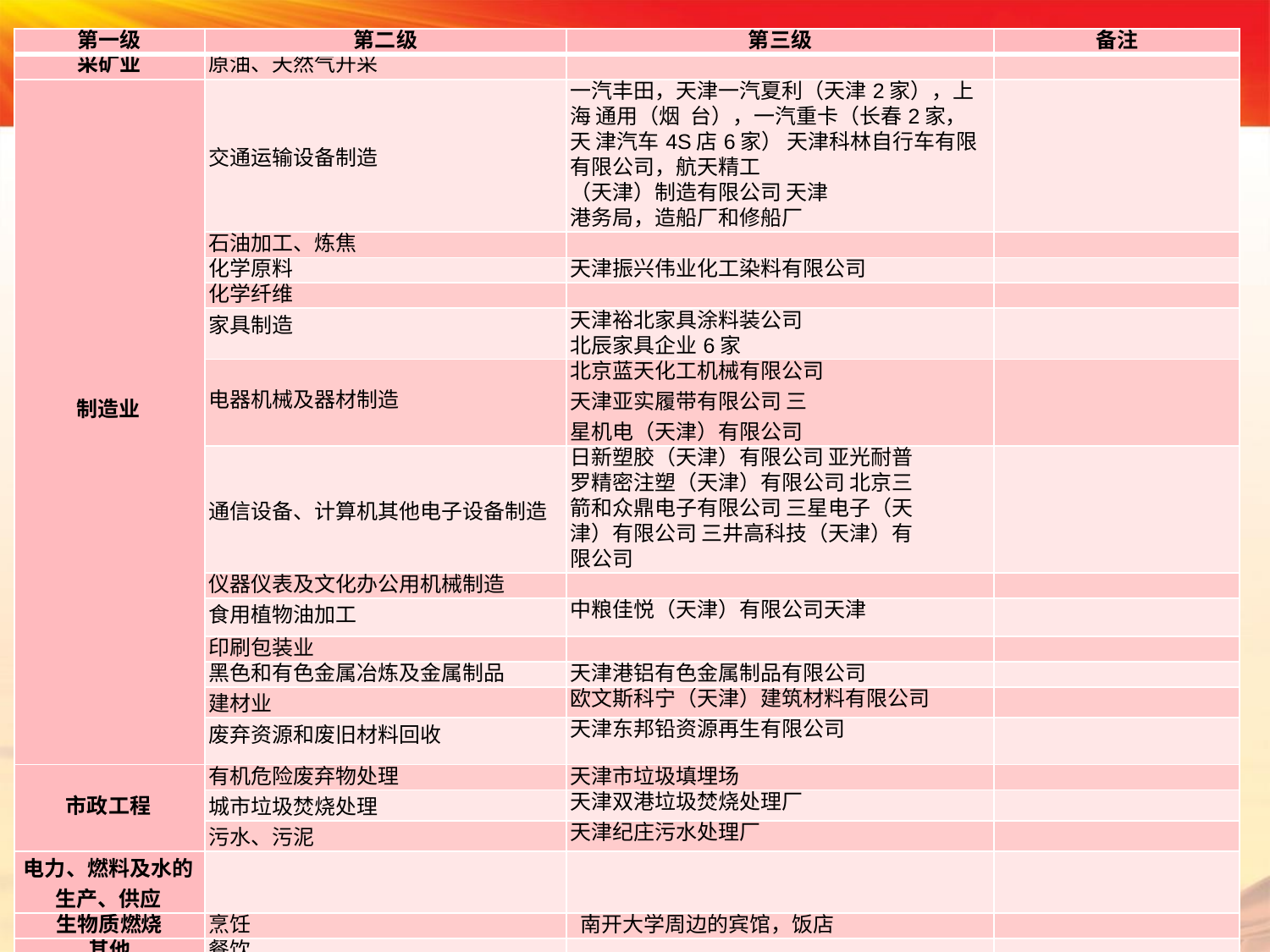

| 第一级 | 第二级 | 第三级 | 备注 |
| --- | --- | --- | --- |
| 采矿业 | 原油、天然气开采 |  |  |
| 制造业 | 交通运输设备制造 | 一汽丰田，天津一汽夏利（天津2家），上海 通用（烟 台），一汽重卡（长春2家，天 津汽车4S店6家） 天津科林自行车有限有限公司，航天精工 （天津）制造有限公司 天津港务局，造船厂和修船厂 |  |
|  | 石油加工、炼焦 |  |  |
|  | 化学原料 | 天津振兴伟业化工染料有限公司 |  |
|  | 化学纤维 |  |  |
|  | 家具制造 | 天津裕北家具涂料装公司 北辰家具企业6家 |  |
|  | 电器机械及器材制造 | 北京蓝天化工机械有限公司 天津亚实履带有限公司 三星机电（天津）有限公司 |  |
|  | 通信设备、计算机其他电子设备制造 | 日新塑胶（天津）有限公司 亚光耐普罗精密注塑（天津）有限公司 北京三箭和众鼎电子有限公司 三星电子（天津）有限公司 三井高科技（天津）有限公司 |  |
|  | 仪器仪表及文化办公用机械制造 |  |  |
|  | 食用植物油加工 | 中粮佳悦（天津）有限公司天津 |  |
|  | 印刷包装业 |  |  |
|  | 黑色和有色金属冶炼及金属制品 | 天津港铝有色金属制品有限公司 |  |
|  | 建材业 | 欧文斯科宁（天津）建筑材料有限公司 |  |
|  | 废弃资源和废旧材料回收 | 天津东邦铅资源再生有限公司 |  |
| 市政工程 | 有机危险废弃物处理 | 天津市垃圾填埋场 |  |
|  | 城市垃圾焚烧处理 | 天津双港垃圾焚烧处理厂 |  |
|  | 污水、污泥 | 天津纪庄污水处理厂 |  |
| 电力、燃料及水的 生产、供应 |  |  |  |
| 生物质燃烧 | 烹饪 | 南开大学周边的宾馆，饭店 |  |
| 其他 | 餐饮 |  |  |